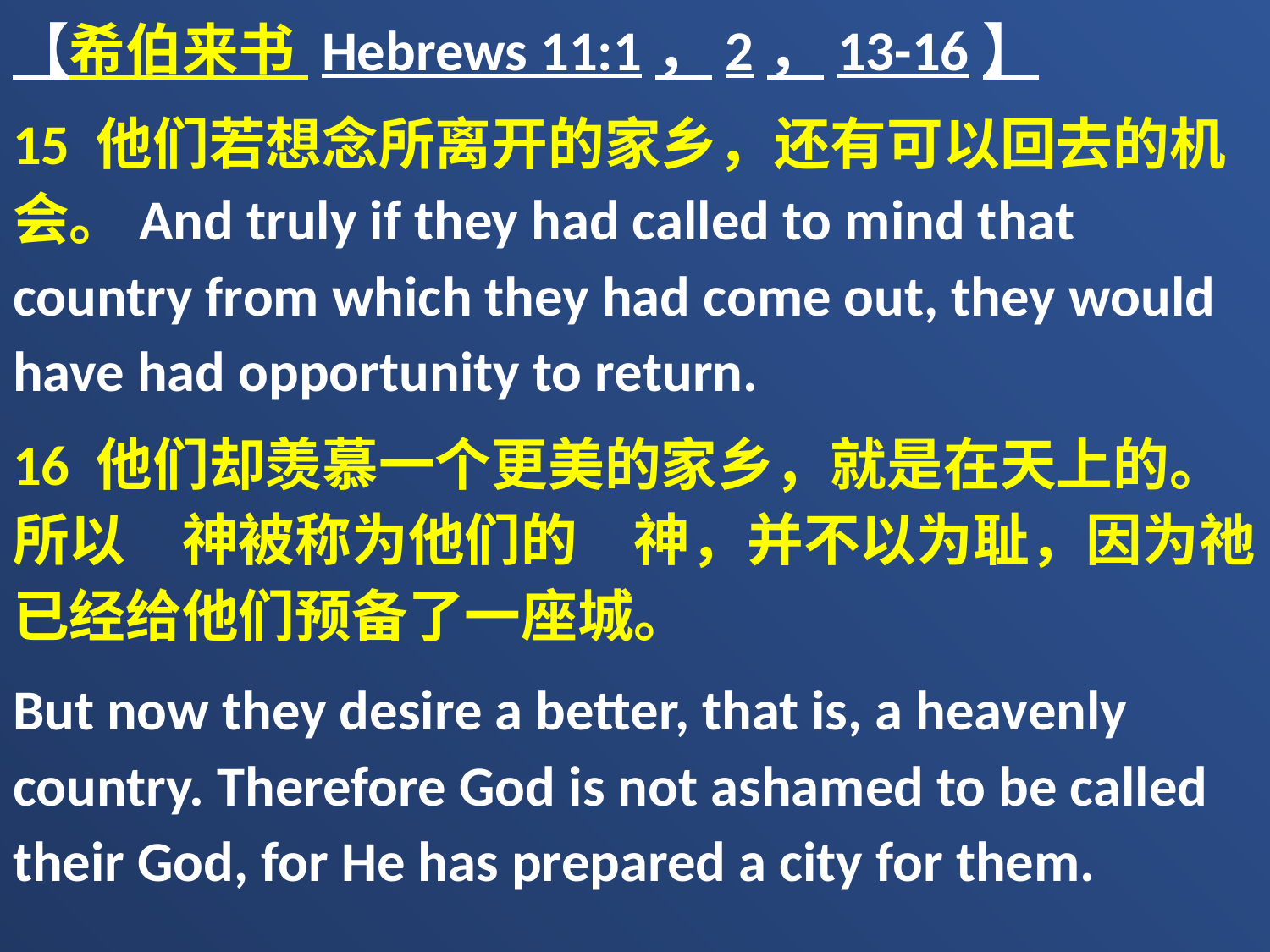

【希伯来书 Hebrews 11:1，2，13-16】
15 他们若想念所离开的家乡，还有可以回去的机会。And truly if they had called to mind that country from which they had come out, they would have had opportunity to return.
16 他们却羡慕一个更美的家乡，就是在天上的。所以　神被称为他们的　神，并不以为耻，因为祂已经给他们预备了一座城。
But now they desire a better, that is, a heavenly country. Therefore God is not ashamed to be called their God, for He has prepared a city for them.